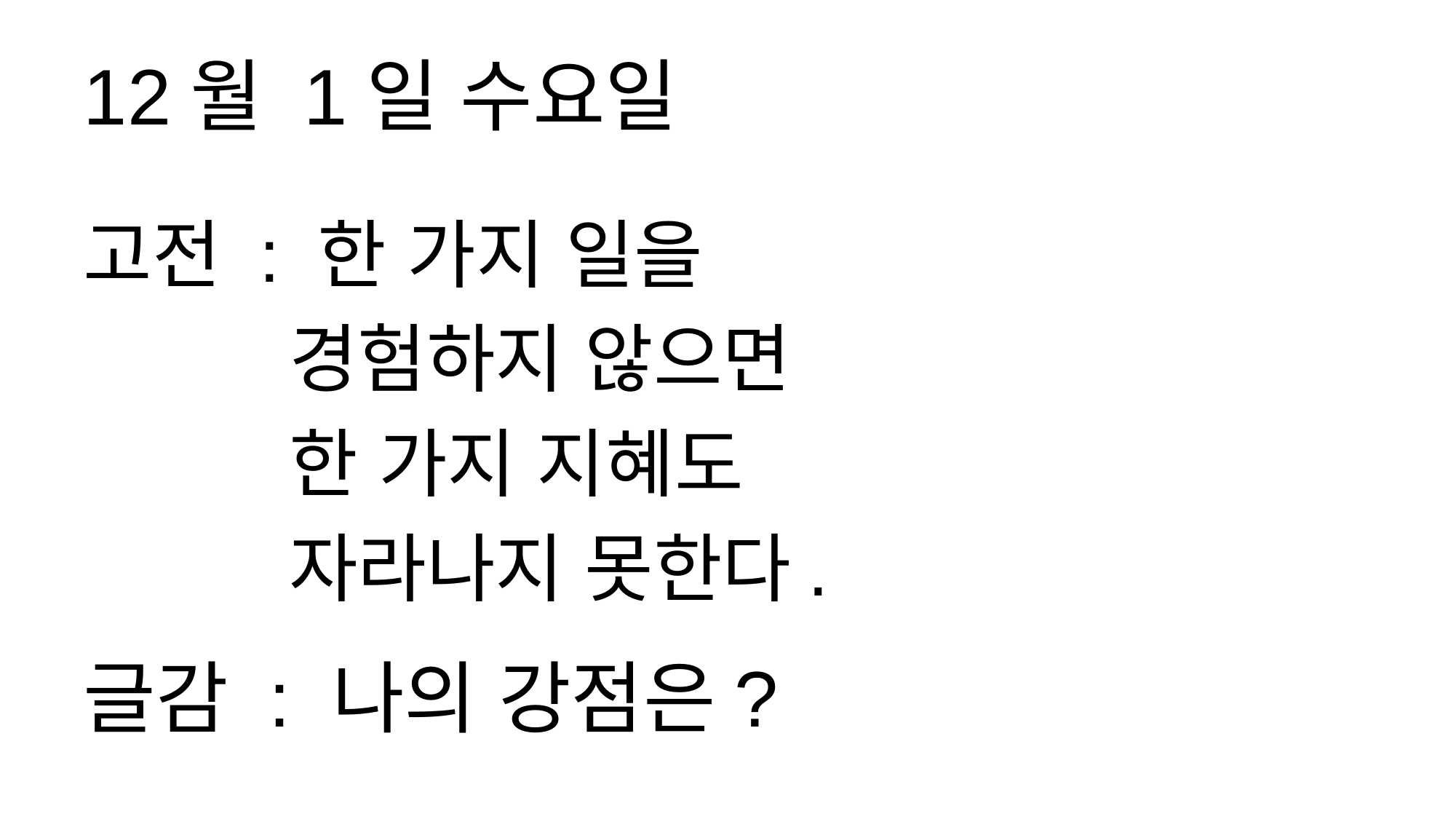

12월 1일 수요일
고전 : 한 가지 일을
         경험하지 않으면
         한 가지 지혜도
         자라나지 못한다.
글감 : 나의 강점은?